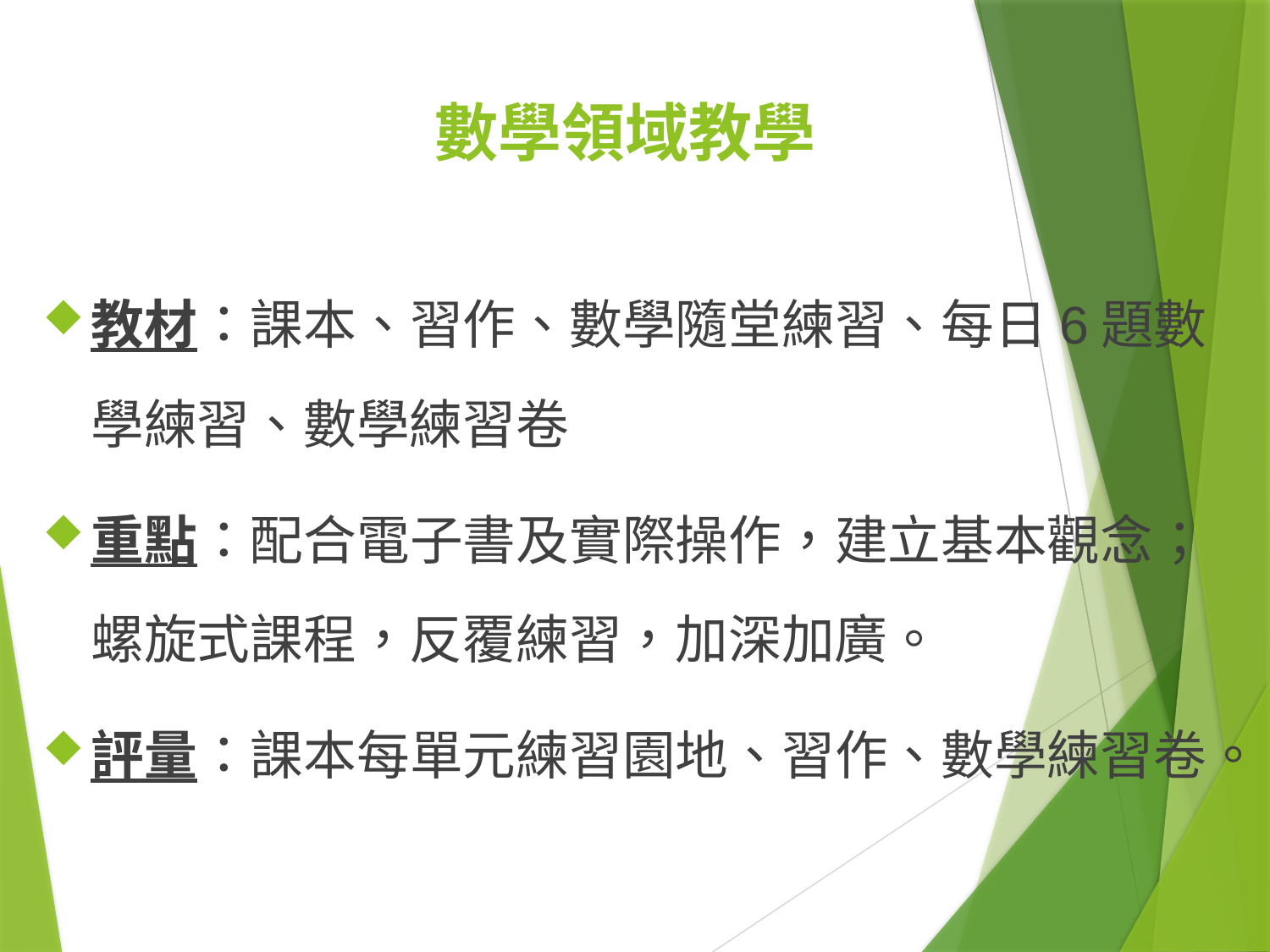

# 數學領域教學
教材：課本、習作、數學隨堂練習、每日6題數學練習、數學練習卷
重點：配合電子書及實際操作，建立基本觀念；螺旋式課程，反覆練習，加深加廣。
評量：課本每單元練習園地、習作、數學練習卷。